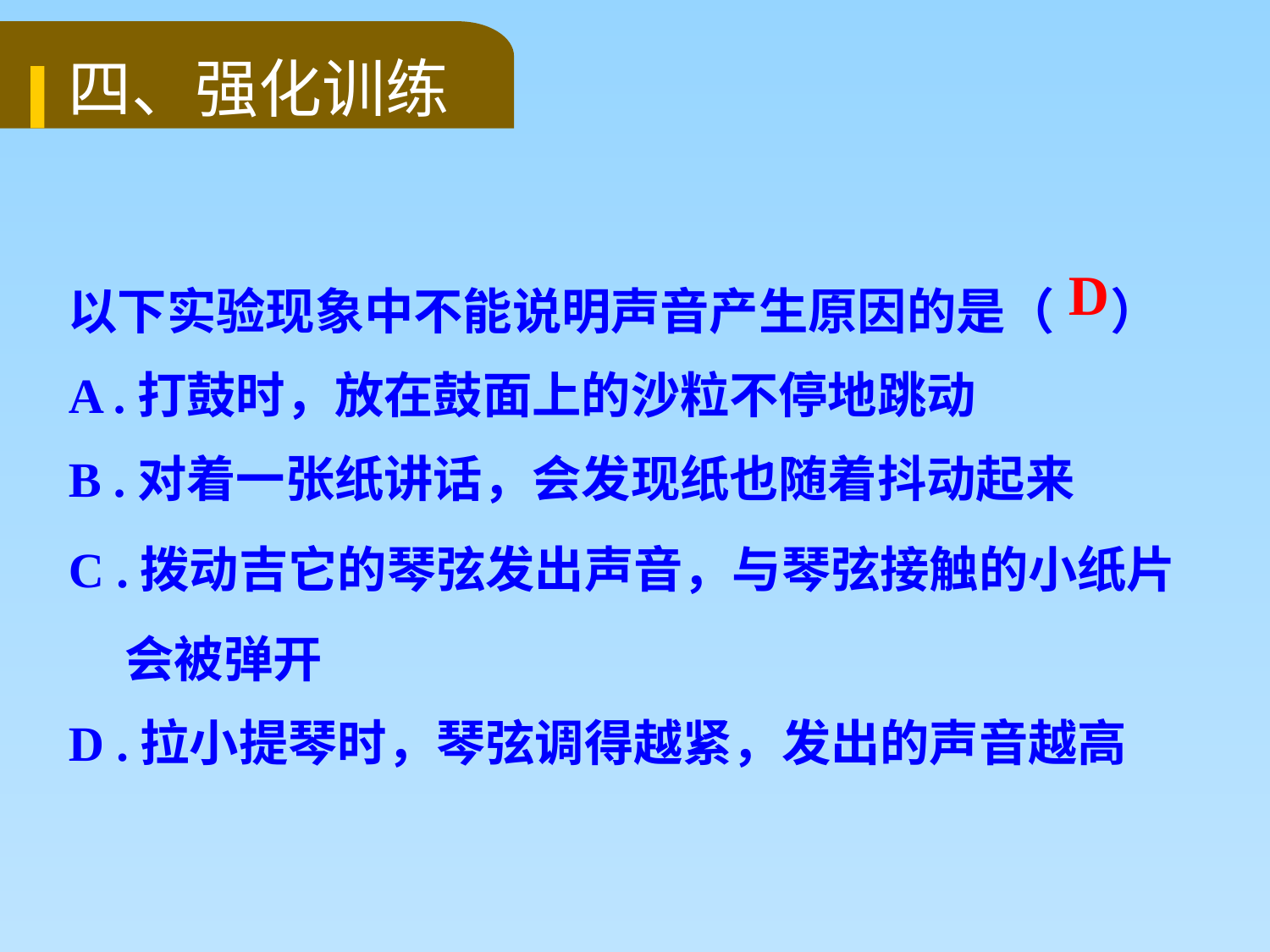

四、强化训练

D
以下实验现象中不能说明声音产生原因的是（     ）
A .打鼓时，放在鼓面上的沙粒不停地跳动
B .对着一张纸讲话，会发现纸也随着抖动起来
C .拨动吉它的琴弦发出声音，与琴弦接触的小纸片
    会被弹开
D .拉小提琴时，琴弦调得越紧，发出的声音越高